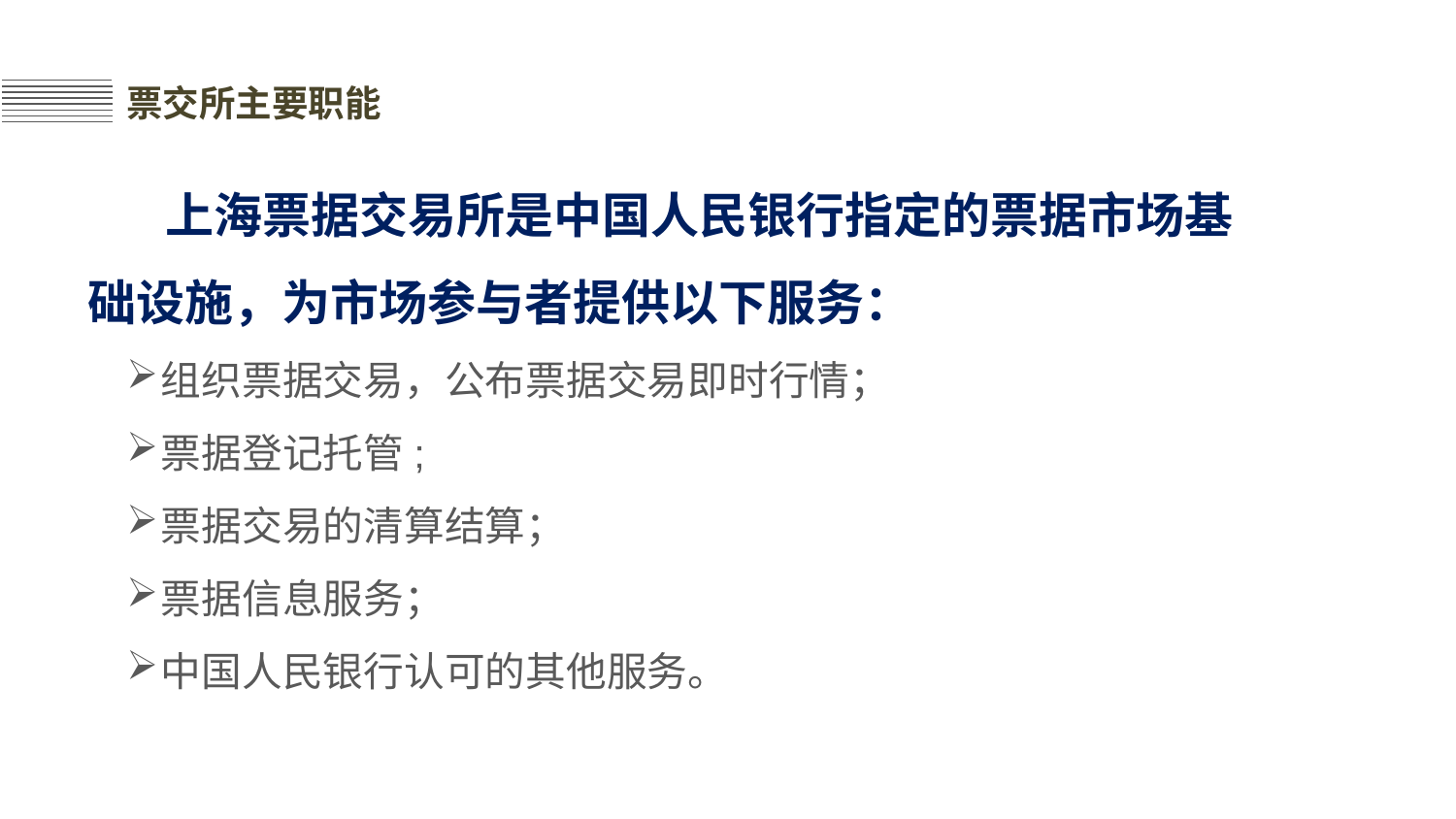

Add Your Title Here
票交所主要职能
      上海票据交易所是中国人民银行指定的票据市场基础设施，为市场参与者提供以下服务：
组织票据交易，公布票据交易即时行情；
票据登记托管;
票据交易的清算结算；
票据信息服务；
中国人民银行认可的其他服务。